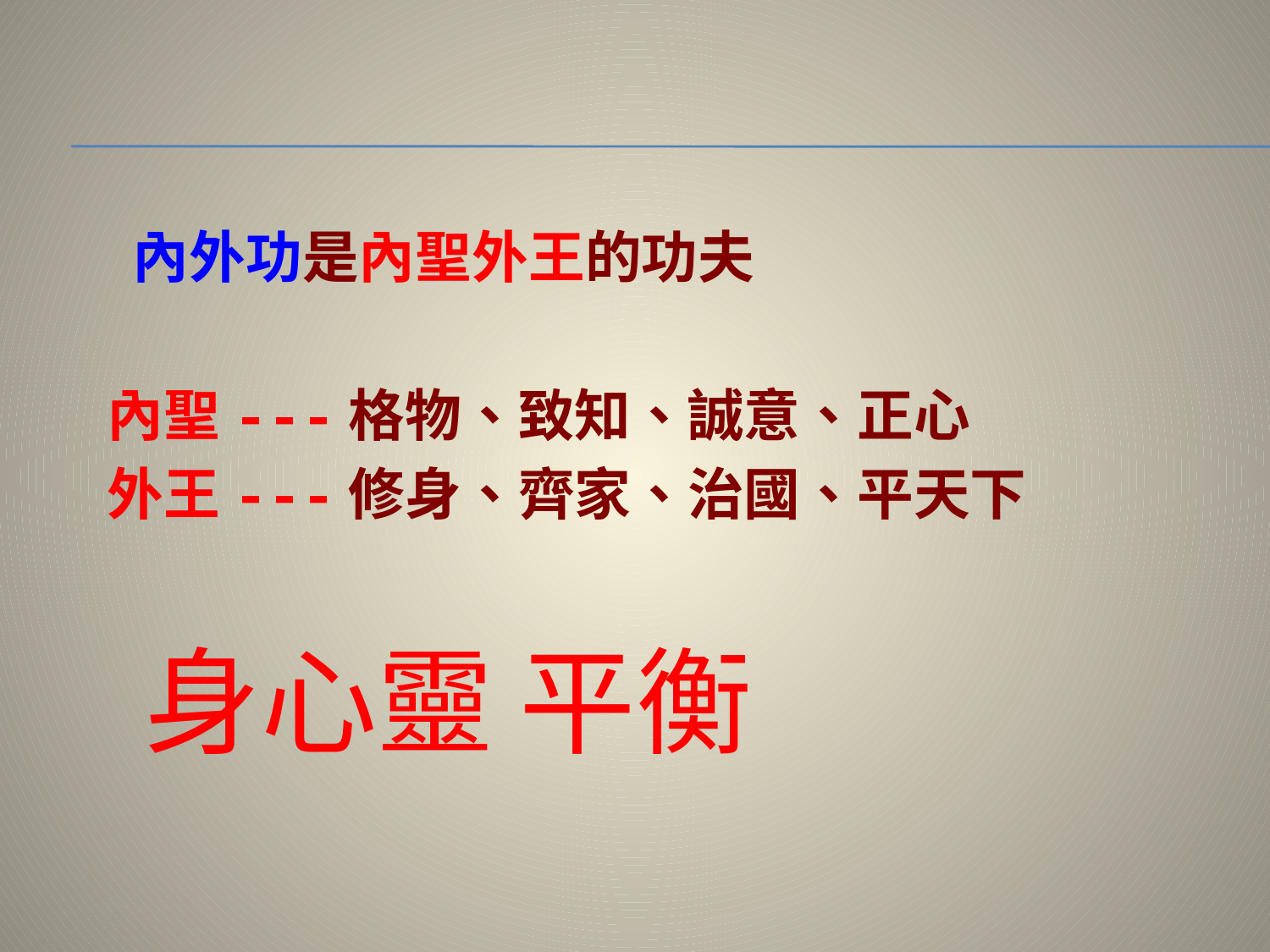

#
     內外功是內聖外王的功夫

   內聖---格物、致知、誠意、正心
   外王---修身、齊家、治國、平天下

      身心靈 平衡